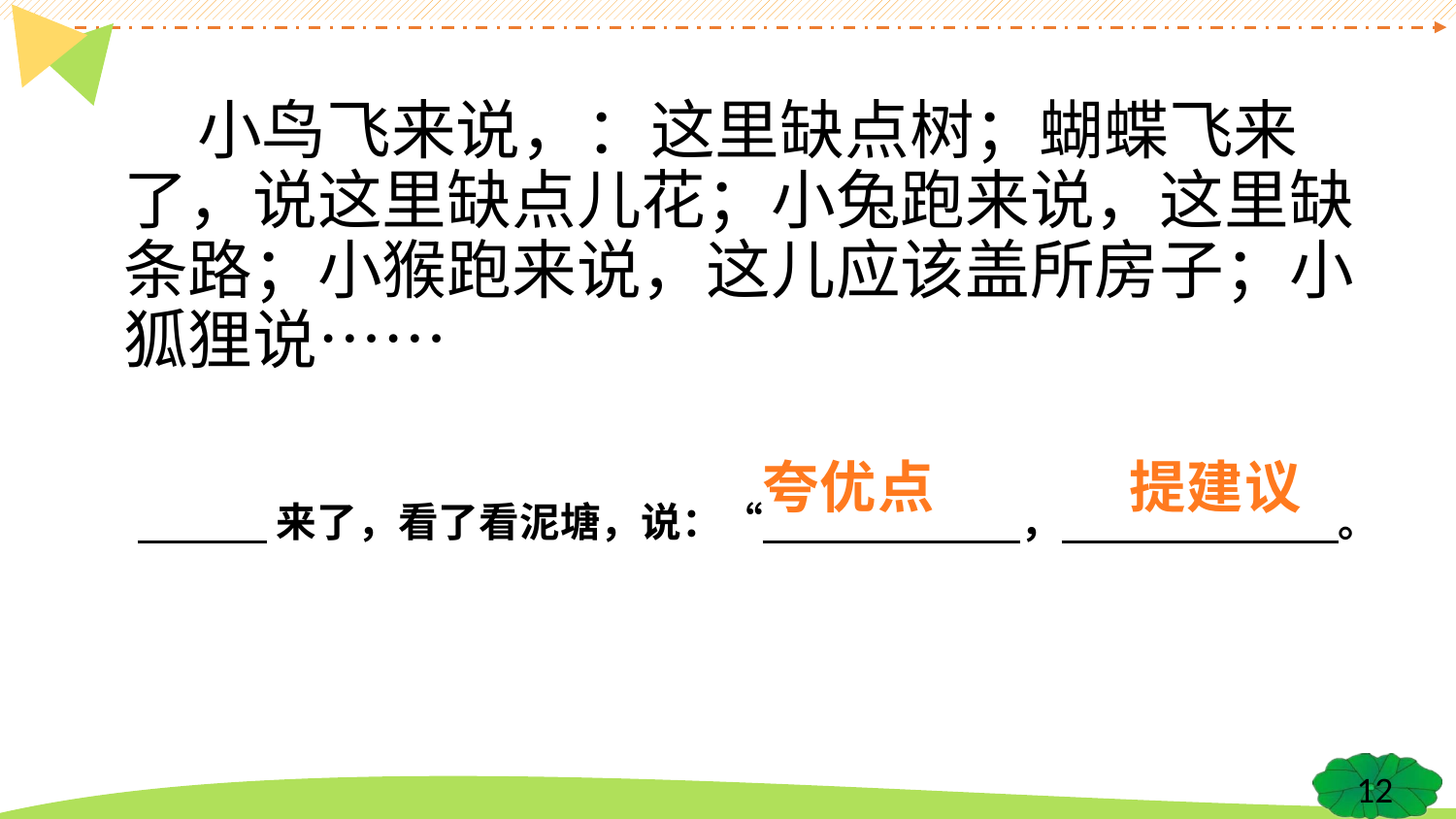

小鸟飞来说，：这里缺点树；蝴蝶飞来了，说这里缺点儿花；小兔跑来说，这里缺条路；小猴跑来说，这儿应该盖所房子；小狐狸说……
夸优点
提建议
              来了，看了看泥塘，说：“                            ，                              。